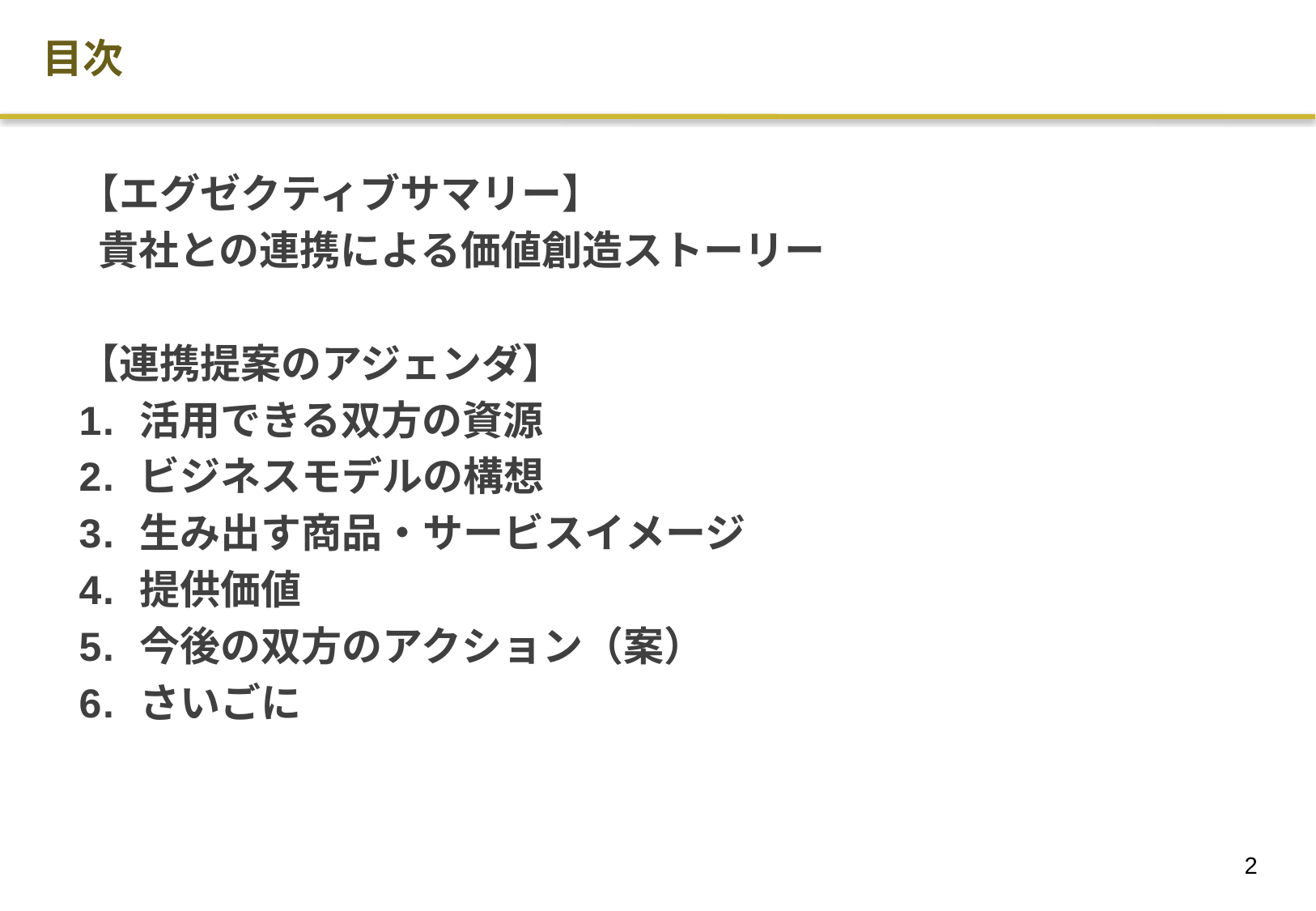

# 目次
【エグゼクティブサマリー】
 貴社との連携による価値創造ストーリー

【連携提案のアジェンダ】
活用できる双方の資源
ビジネスモデルの構想
生み出す商品・サービスイメージ
提供価値
今後の双方のアクション（案）
さいごに
2